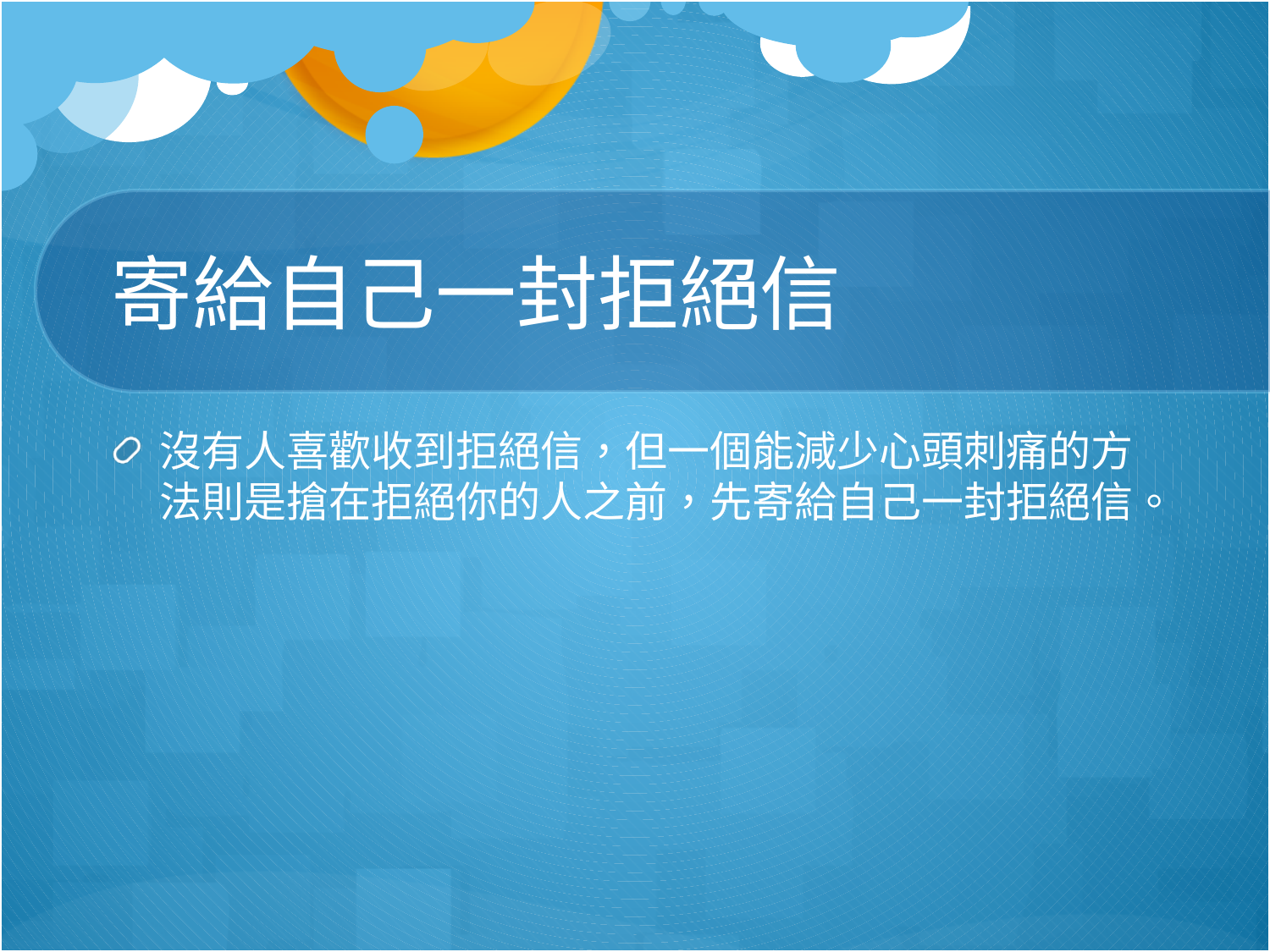

# 寄給自己一封拒絕信
沒有人喜歡收到拒絕信，但一個能減少心頭刺痛的方法則是搶在拒絕你的人之前，先寄給自己一封拒絕信。